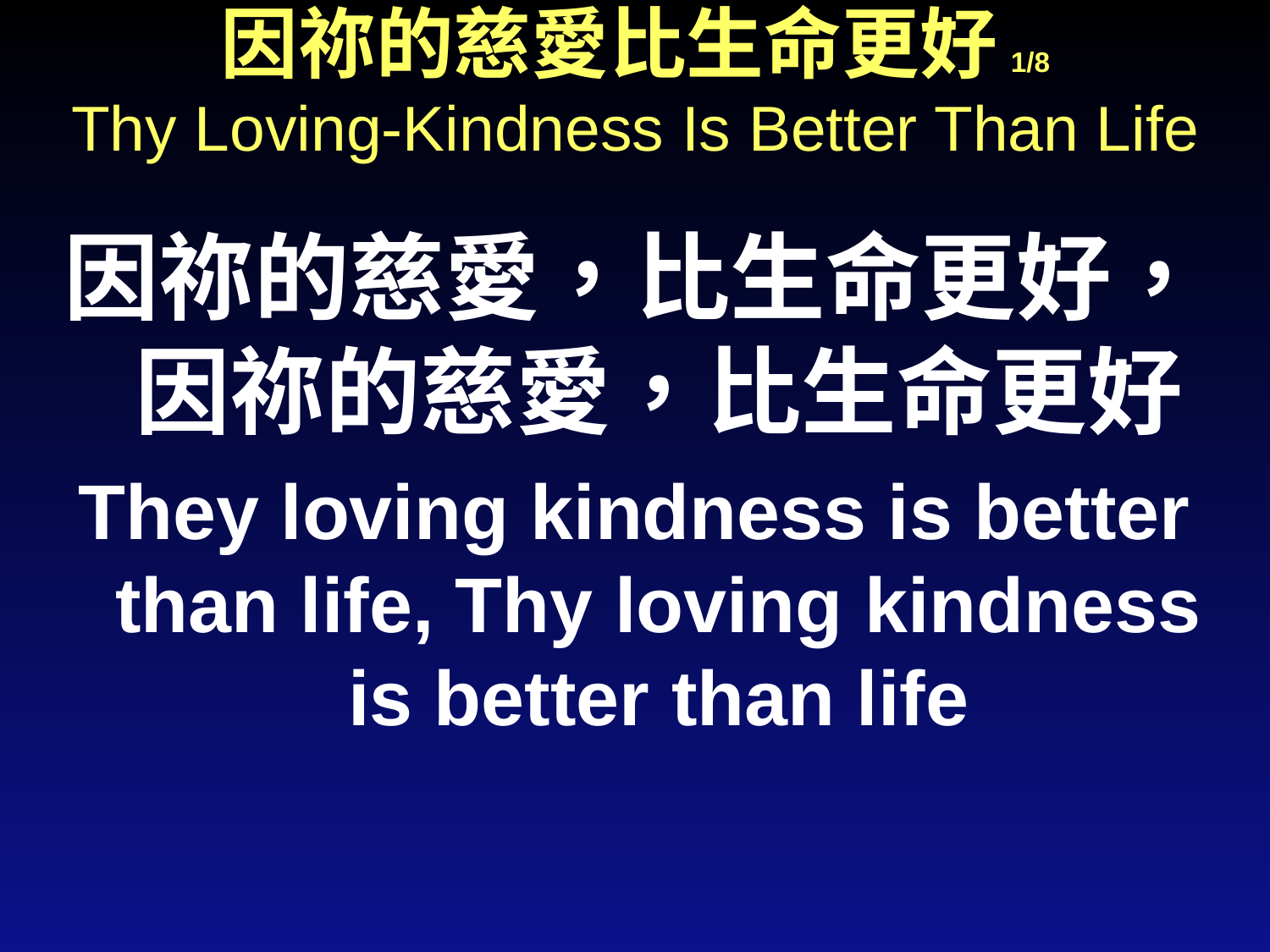

# 因祢的慈愛比生命更好 1/8 Thy Loving-Kindness Is Better Than Life
因祢的慈愛，比生命更好，
因祢的慈愛，比生命更好
They loving kindness is better than life, Thy loving kindness is better than life